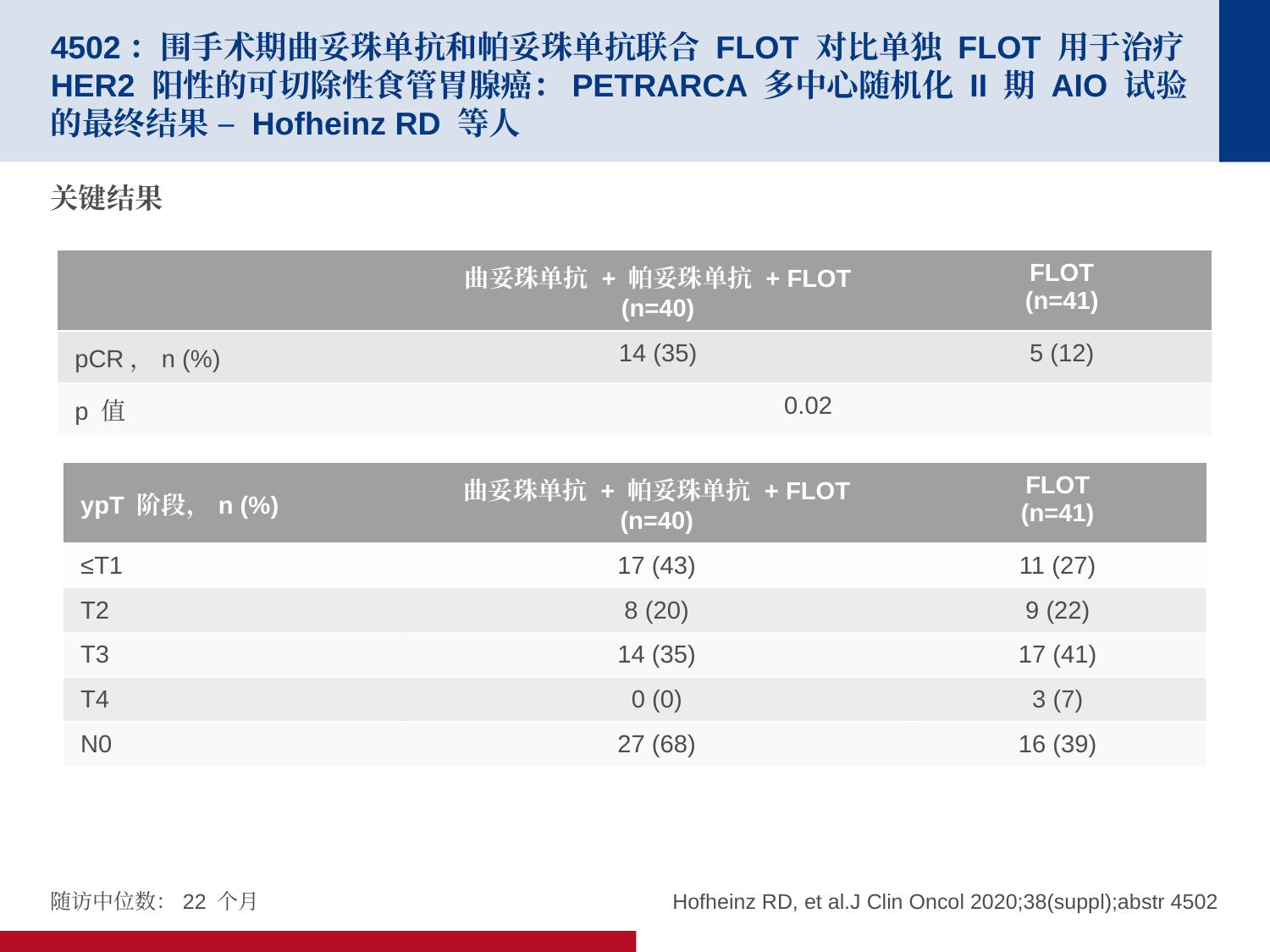

# 4502：围手术期曲妥珠单抗和帕妥珠单抗联合 FLOT 对比单独 FLOT 用于治疗 HER2 阳性的可切除性食管胃腺癌：PETRARCA 多中心随机化 II 期 AIO 试验的最终结果 – Hofheinz RD 等人
关键结果
|  | 曲妥珠单抗 + 帕妥珠单抗 + FLOT (n=40) | FLOT (n=41) |
| --- | --- | --- |
| pCR，n (%) | 14 (35) | 5 (12) |
| p 值 | 0.02 |  |
| ypT 阶段，n (%) | 曲妥珠单抗 + 帕妥珠单抗 + FLOT (n=40) | FLOT (n=41) |
| --- | --- | --- |
| ≤T1 | 17 (43) | 11 (27) |
| T2 | 8 (20) | 9 (22) |
| T3 | 14 (35) | 17 (41) |
| T4 | 0 (0) | 3 (7) |
| N0 | 27 (68) | 16 (39) |
随访中位数：22 个月
Hofheinz RD, et al.J Clin Oncol 2020;38(suppl);abstr 4502